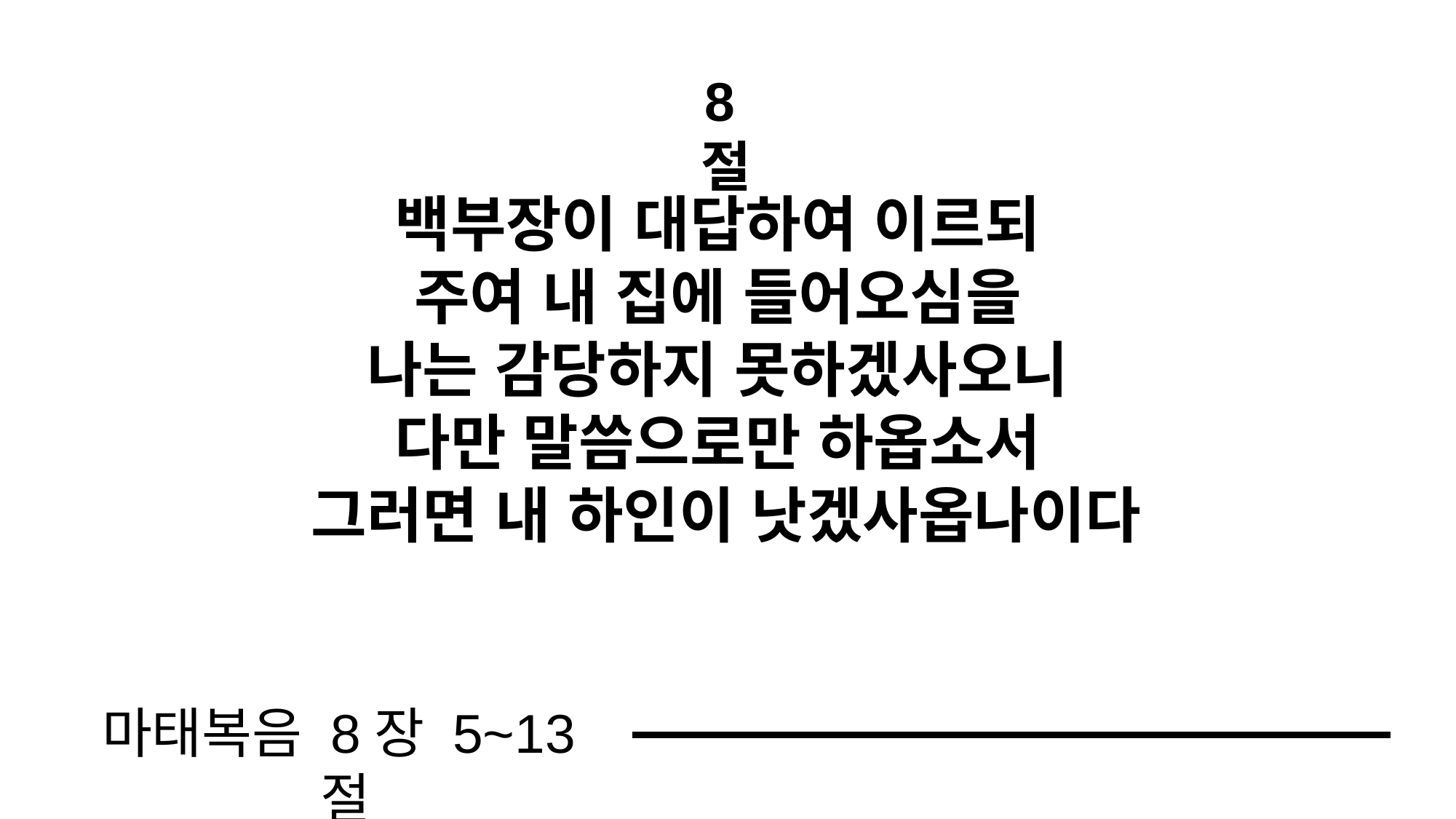

8절
백부장이 대답하여 이르되
주여 내 집에 들어오심을
나는 감당하지 못하겠사오니
다만 말씀으로만 하옵소서
그러면 내 하인이 낫겠사옵나이다
마태복음 8장 5~13절